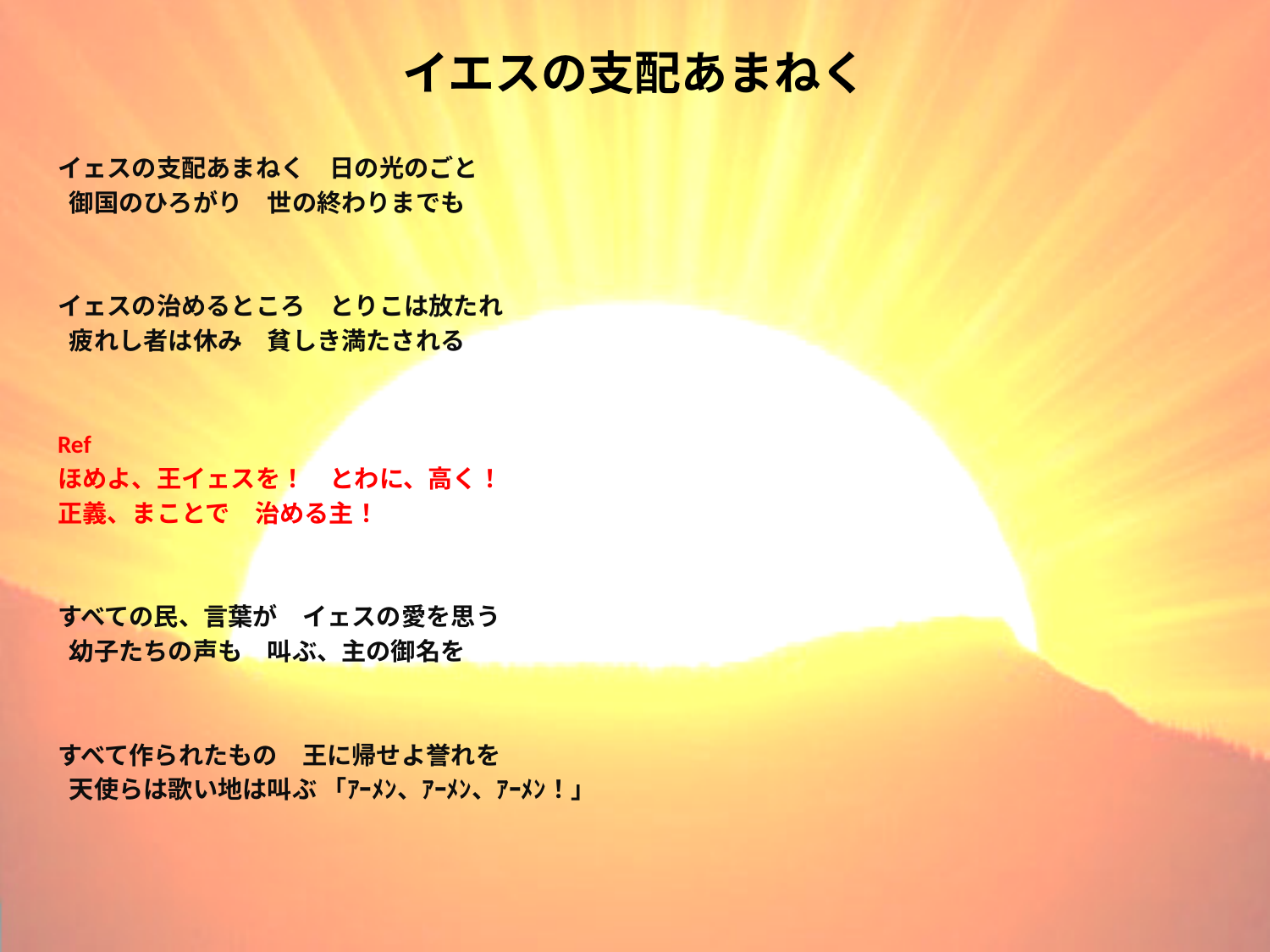

# イエスの支配あまねく
イェスの支配あまねく　日の光のごと
 御国のひろがり　世の終わりまでも

イェスの治めるところ　とりこは放たれ
 疲れし者は休み　貧しき満たされる

Ref
ほめよ、王イェスを！　とわに、高く！
正義、まことで　治める主！

すべての民、言葉が　イェスの愛を思う
 幼子たちの声も　叫ぶ、主の御名を

すべて作られたもの　王に帰せよ誉れを
 天使らは歌い地は叫ぶ 「ｱｰﾒﾝ、ｱｰﾒﾝ、ｱｰﾒﾝ！」